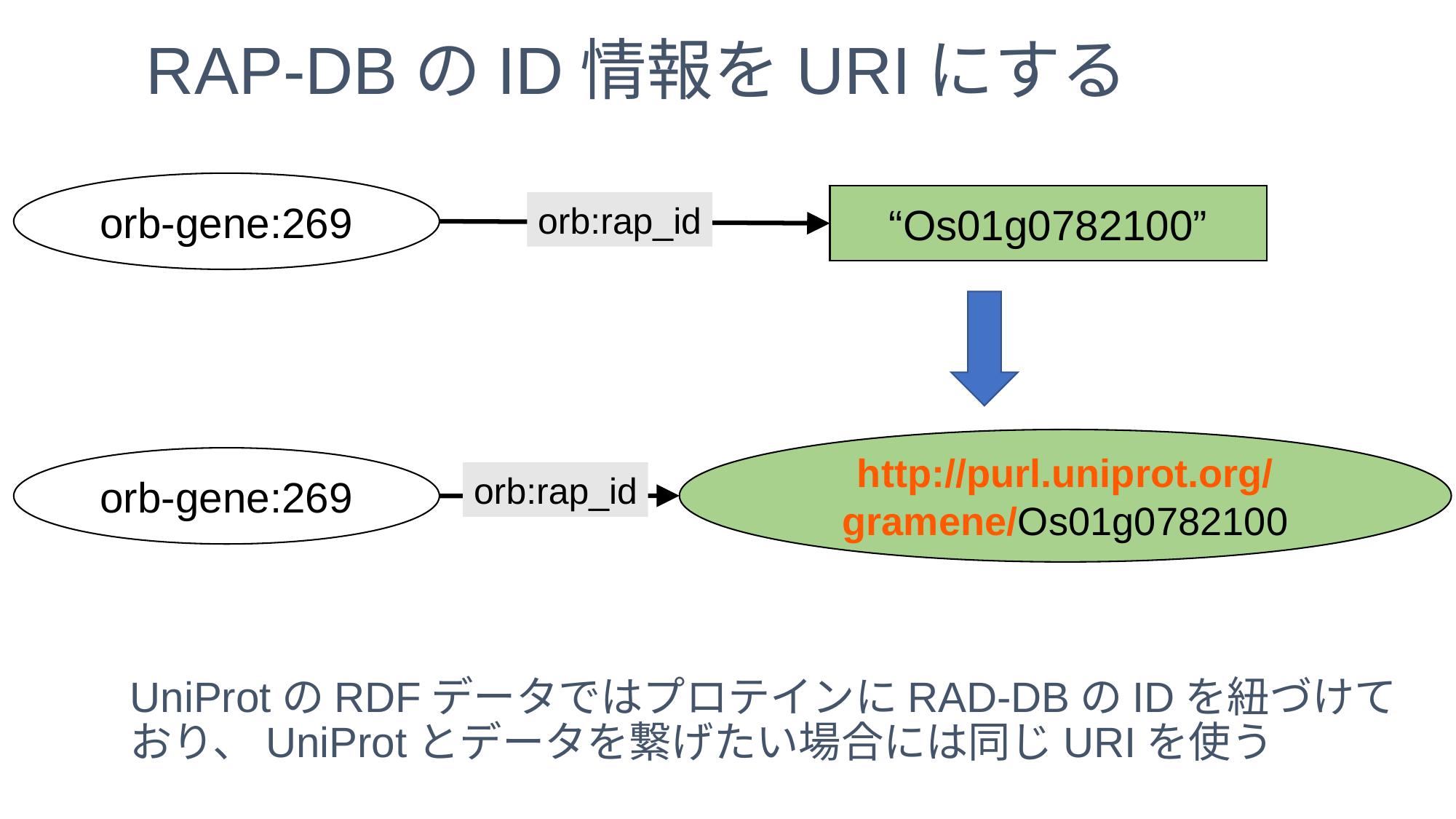

RAP-DBのID情報をURIにする
orb-gene:269
“Os01g0782100”
orb:rap_id

http://purl.uniprot.org/
gramene/Os01g0782100
orb-gene:269
orb:rap_id
UniProtのRDFデータではプロテインにRAD-DBのIDを紐づけており、UniProtとデータを繋げたい場合には同じURIを使う